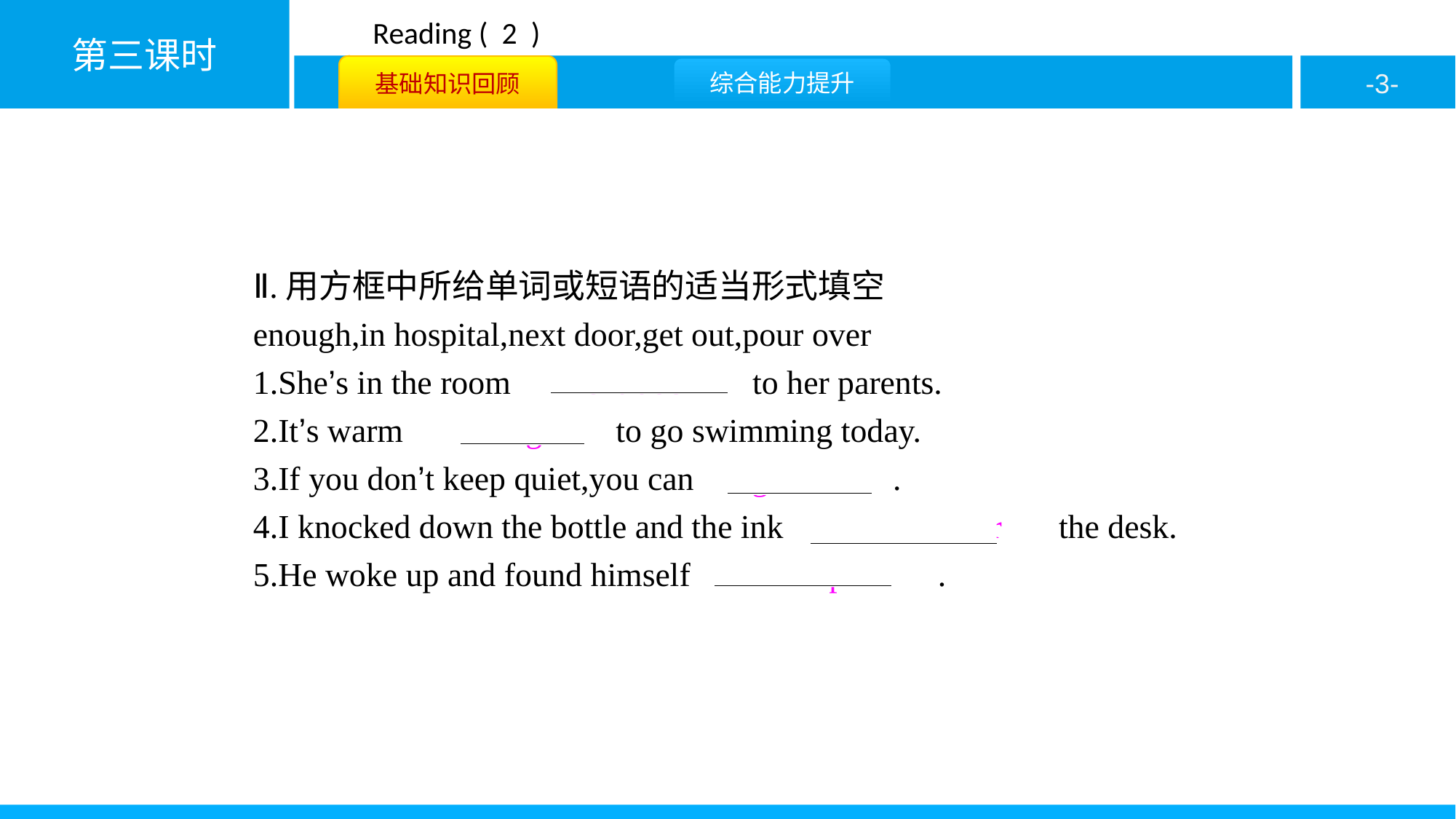

Ⅱ.用方框中所给单词或短语的适当形式填空
enough,in hospital,next door,get out,pour over
1.She’s in the room 　next door　 to her parents.
2.It’s warm 　enough　 to go swimming today.
3.If you don’t keep quiet,you can 　get out　.
4.I knocked down the bottle and the ink 　poured over　 the desk.
5.He woke up and found himself 　in hospital　.